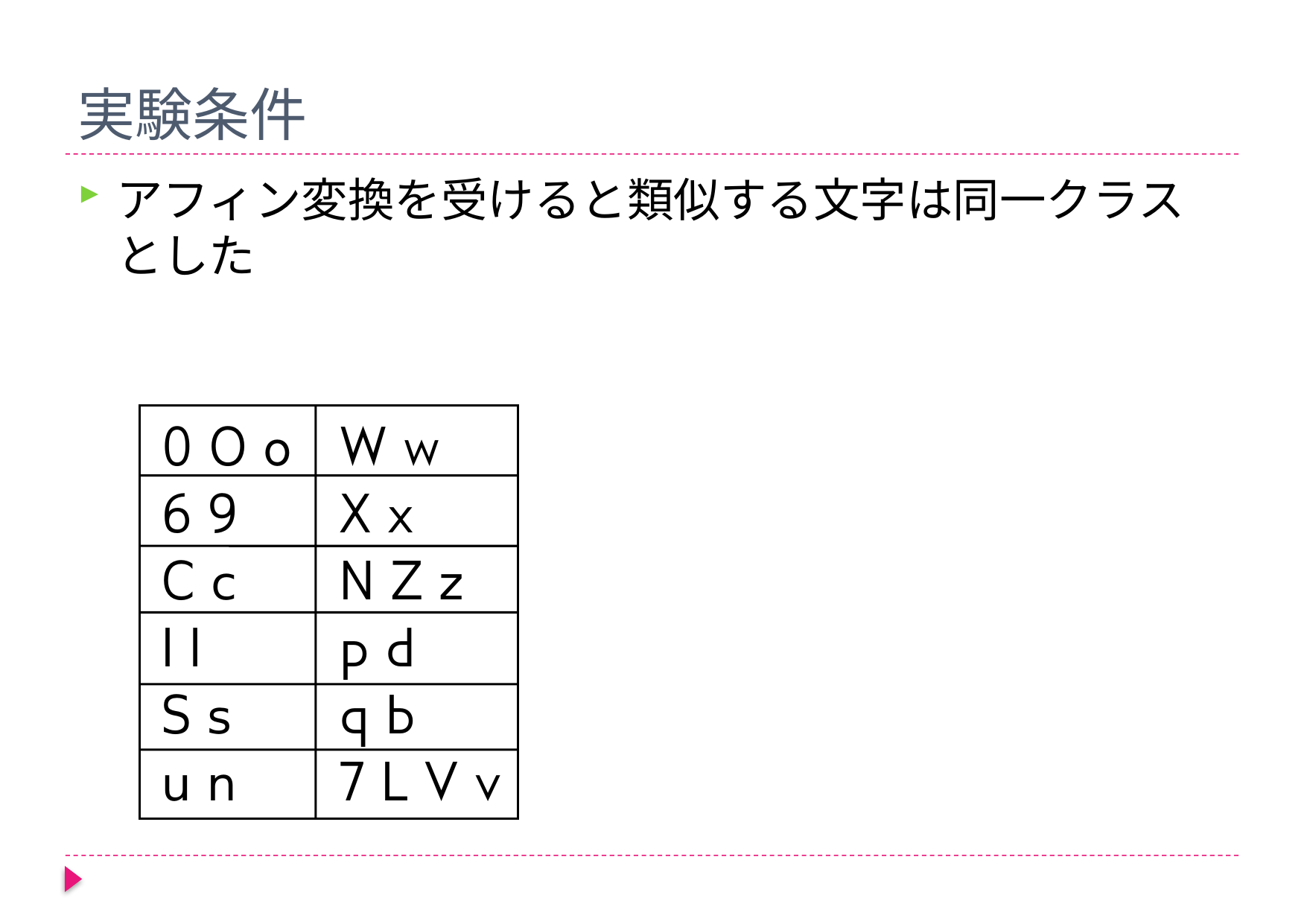

# 実験条件
アフィン変換を受けると類似する文字は同一クラスとした
0 O o
6 9
C c
I l
S s
u n
W w
X x
N Z z
p d
q b
7 L V v